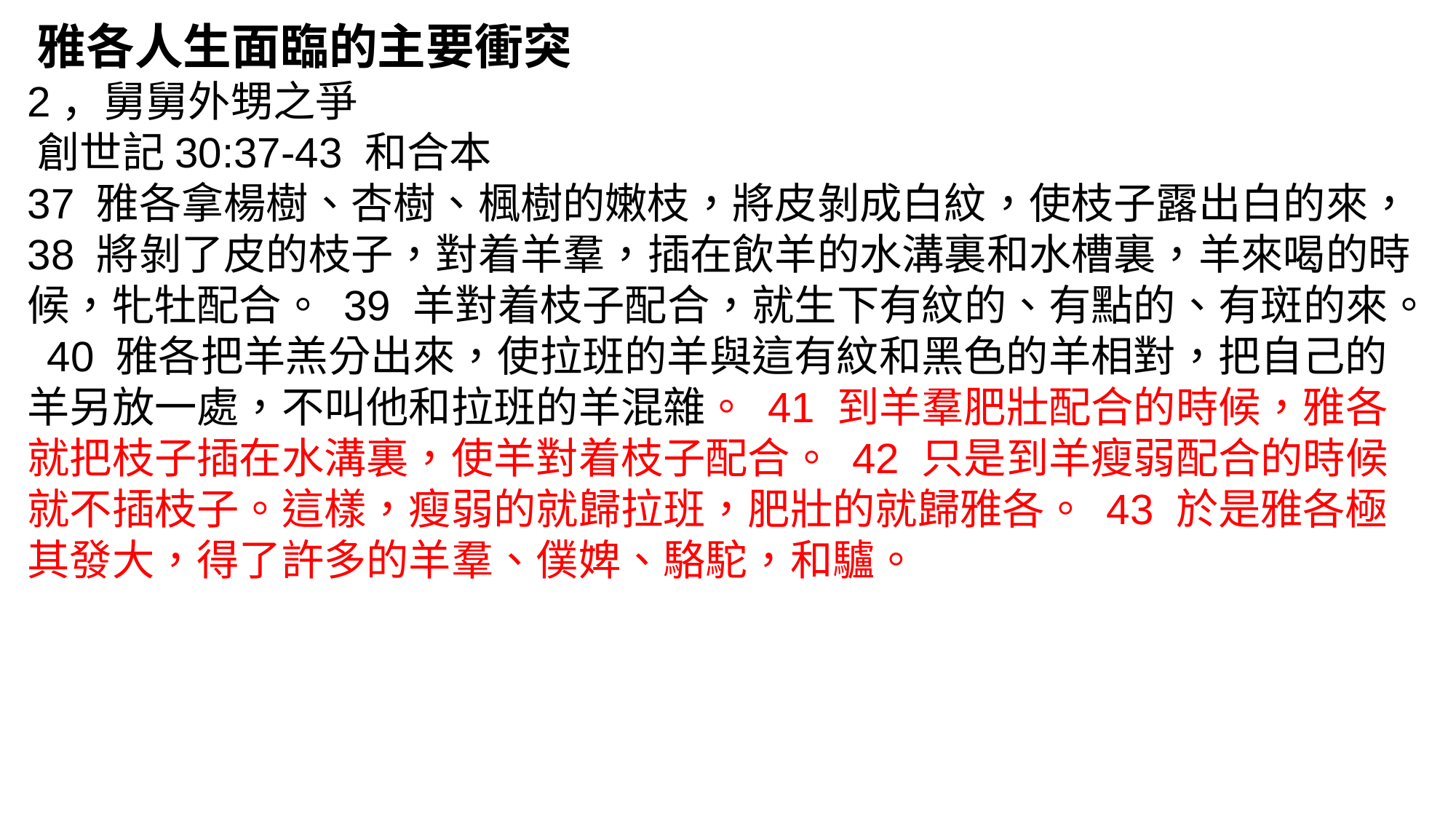

‪‪‪‪雅各人生面臨的主要衝突
2，舅舅外甥之爭
‪‪‪‪創世記‬30:37-43 和合本
37 雅各拿楊樹、杏樹、楓樹的嫩枝，將皮剝成白紋，使枝子露出白的來， 38 將剝了皮的枝子，對着羊羣，插在飲羊的水溝裏和水槽裏，羊來喝的時候，牝牡配合。 39 羊對着枝子配合，就生下有紋的、有點的、有斑的來。 40 雅各把羊羔分出來，使拉班的羊與這有紋和黑色的羊相對，把自己的羊另放一處，不叫他和拉班的羊混雜。 41 到羊羣肥壯配合的時候，雅各就把枝子插在水溝裏，使羊對着枝子配合。 42 只是到羊瘦弱配合的時候就不插枝子。這樣，瘦弱的就歸拉班，肥壯的就歸雅各。 43 於是雅各極其發大，得了許多的羊羣、僕婢、駱駝，和驢。